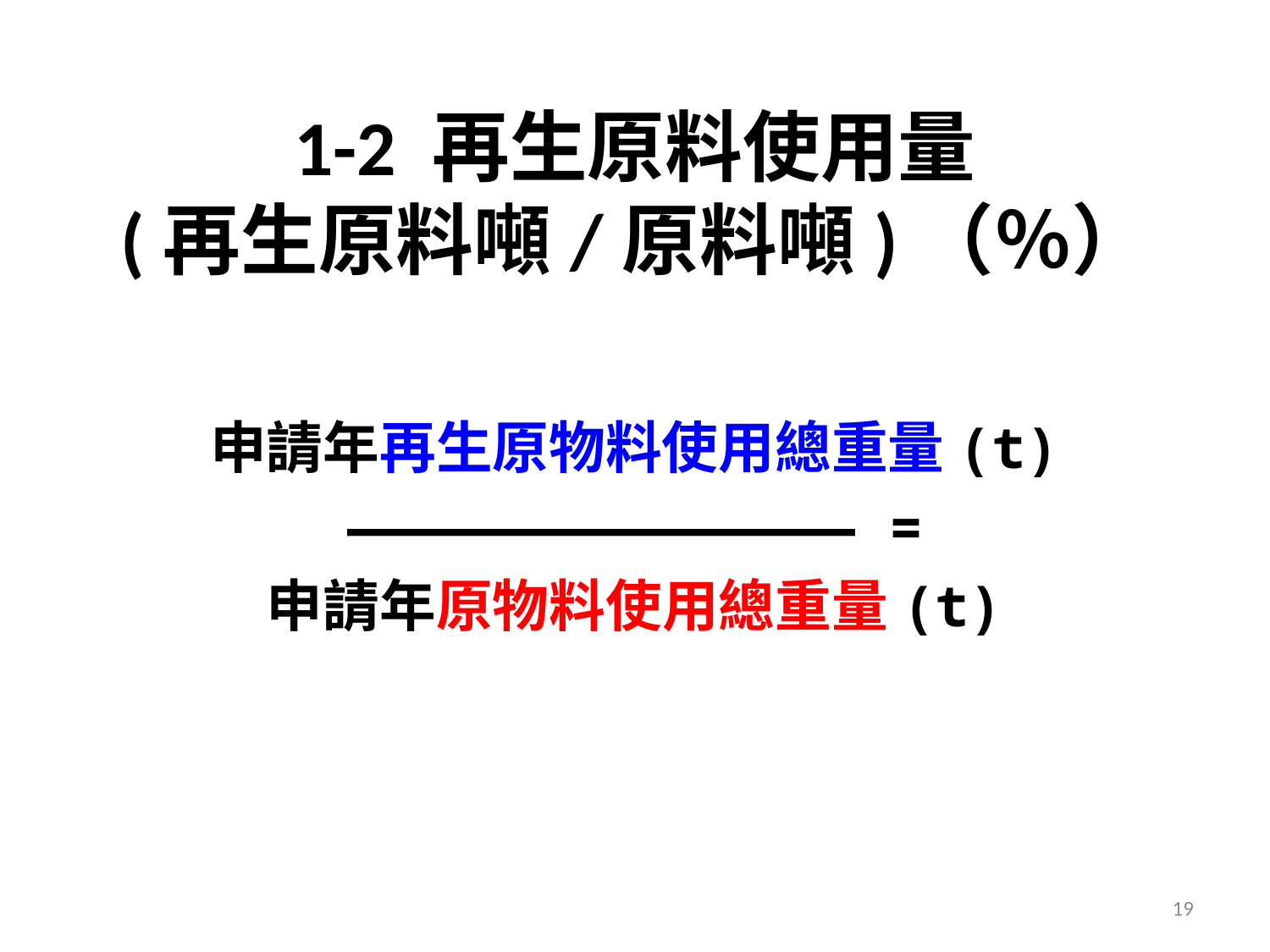

# 1-2 再生原料使用量 (再生原料噸/原料噸)（％）
申請年再生原物料使用總重量(t)
――――――――――――――― =
申請年原物料使用總重量(t)

19